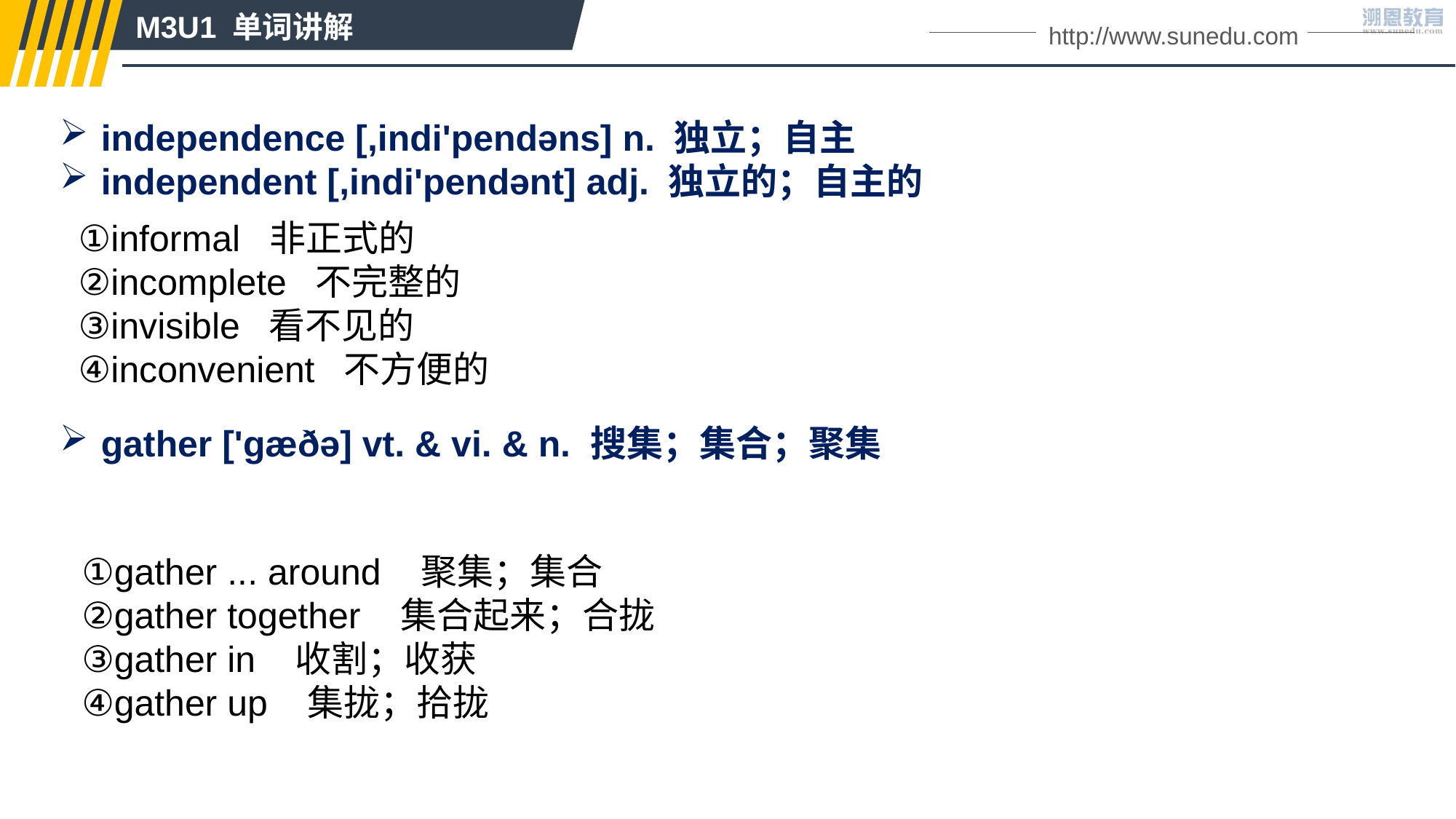

M3U1 单词讲解
http://www.sunedu.com

independence [,indi'pendəns] n. 独立；自主
independent [,indi'pendənt] adj. 独立的；自主的

gather ['ɡæðə] vt. & vi. & n. 搜集；集合；聚集
①informal  非正式的
②incomplete  不完整的
③invisible  看不见的
④inconvenient  不方便的
①gather ... around   聚集；集合
②gather together   集合起来；合拢
③gather in   收割；收获
④gather up   集拢；拾拢